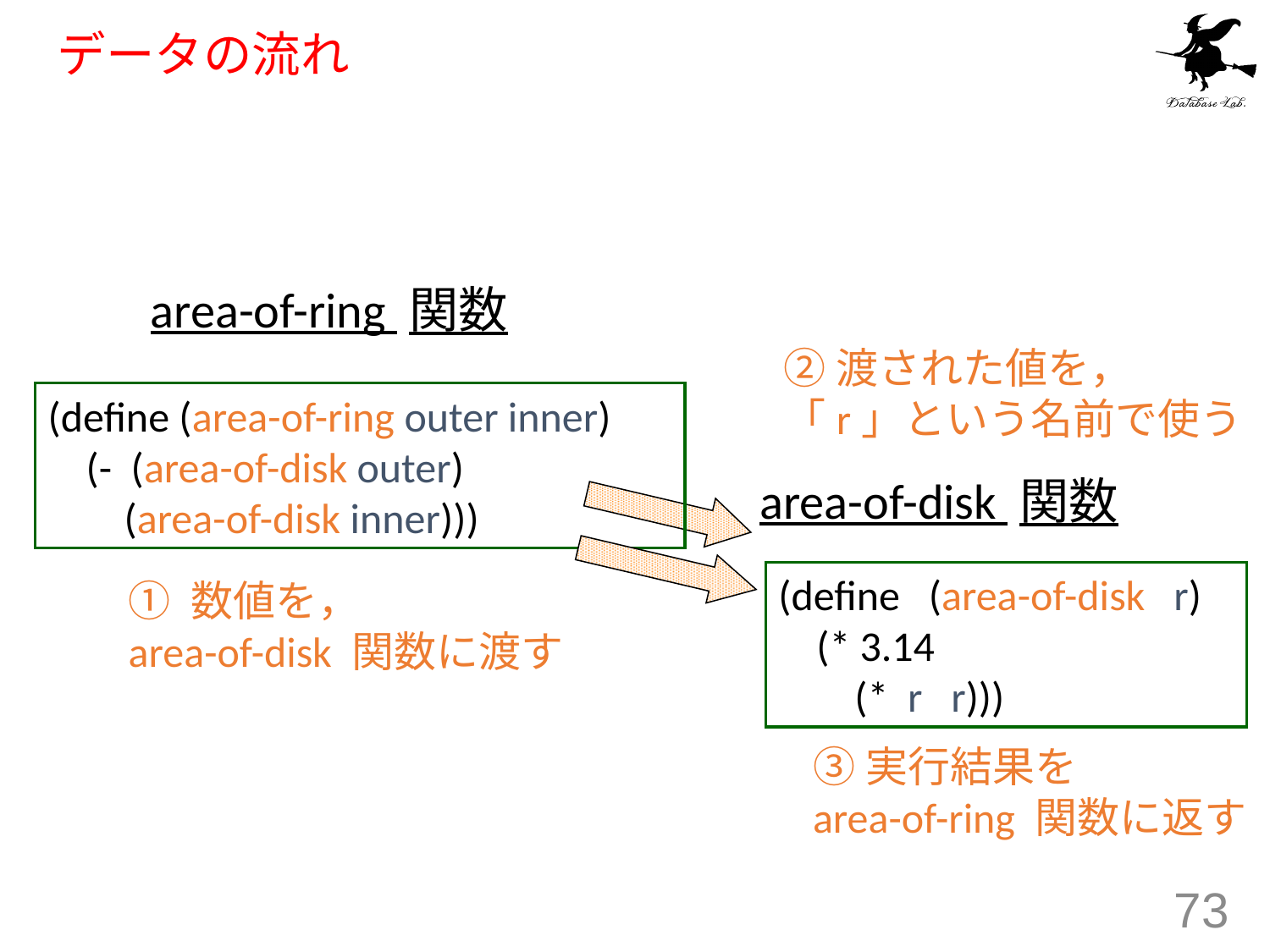

# データの流れ
area-of-ring 関数
②渡された値を，
「r」という名前で使う
(define (area-of-ring outer inner)
    (-  (area-of-disk outer)
        (area-of-disk inner)))
area-of-disk 関数

(define   (area-of-disk   r)
    (* 3.14
        (*  r   r)))
① 数値を，
area-of-disk 関数に渡す
③実行結果を
area-of-ring 関数に返す
73